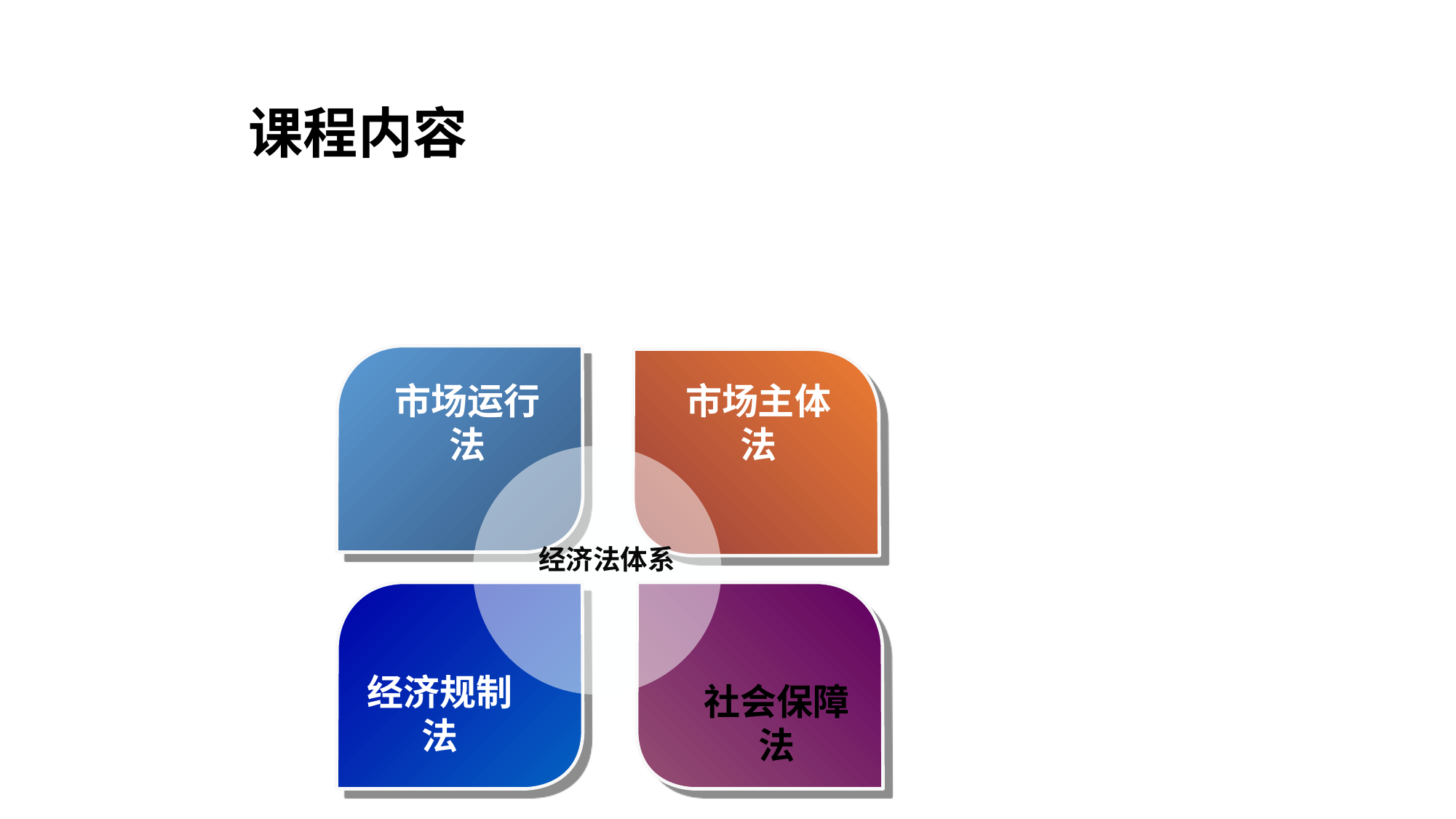

# 课程内容

市场运行法
市场主体法

经济法体系

经济规制法
社会保障法